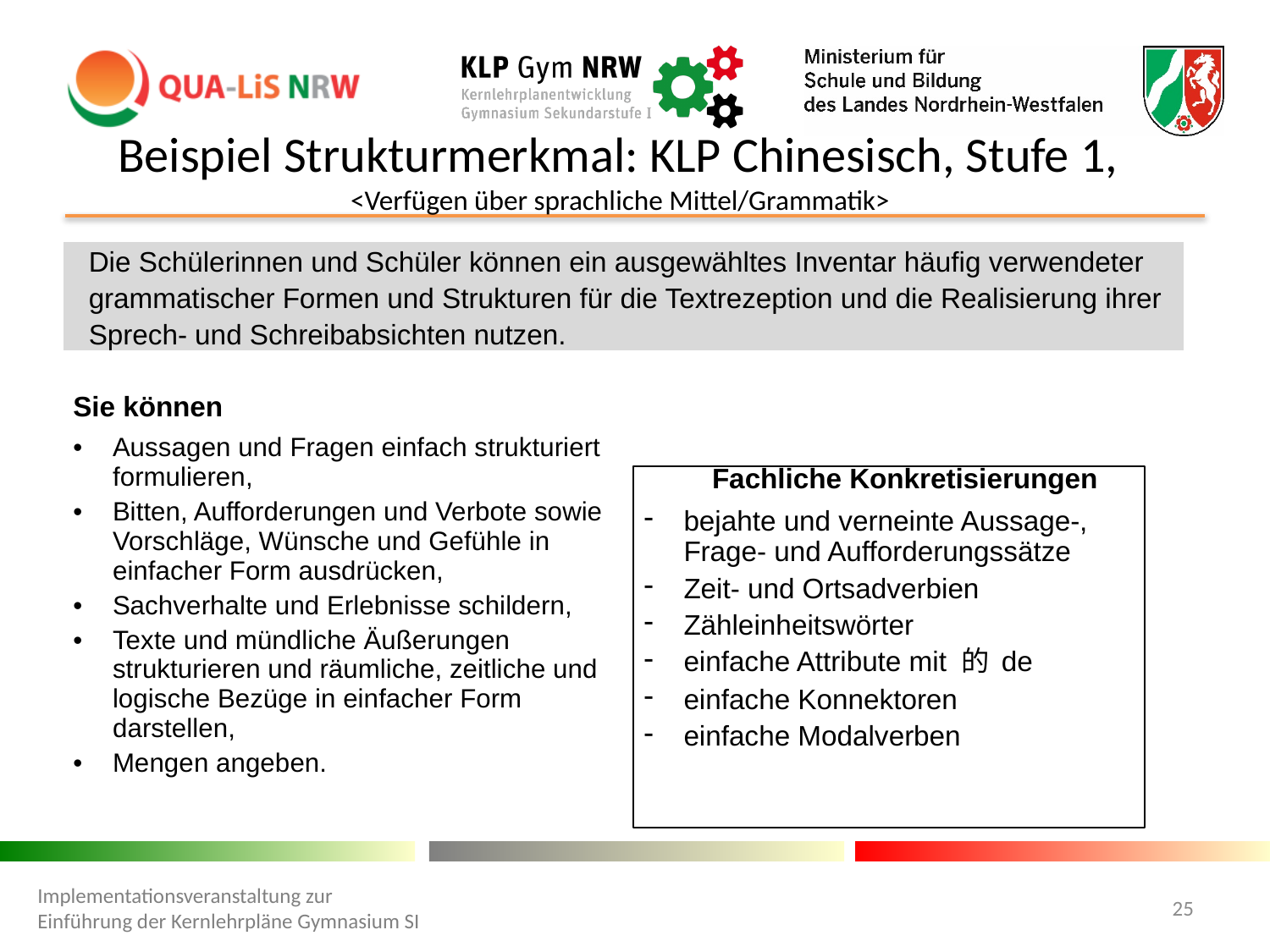

# Beispiel Strukturmerkmal: KLP Chinesisch, Stufe 1, <Verfügen über sprachliche Mittel/Grammatik>
| Die Schülerinnen und Schüler können ein ausgewähltes Inventar häufig verwendeter grammatischer Formen und Strukturen für die Textrezeption und die Realisierung ihrer Sprech- und Schreibabsichten nutzen. |  |
| --- | --- |
|  |  |
| Sie können Aussagen und Fragen einfach strukturiert formulieren, Bitten, Aufforderungen und Verbote sowie Vorschläge, Wünsche und Gefühle in einfacher Form ausdrücken, Sachverhalte und Erlebnisse schildern, Texte und mündliche Äußerungen strukturieren und räumliche, zeitliche und logische Bezüge in einfacher Form darstellen, Mengen angeben. | Fachliche Konkretisierungen  bejahte und verneinte Aussage-, Frage- und Aufforderungssätze Zeit- und Ortsadverbien Zähleinheitswörter einfache Attribute mit 的 de einfache Konnektoren einfache Modalverben |

Implementationsveranstaltung zur Einführung der Kernlehrpläne Gymnasium SI
25